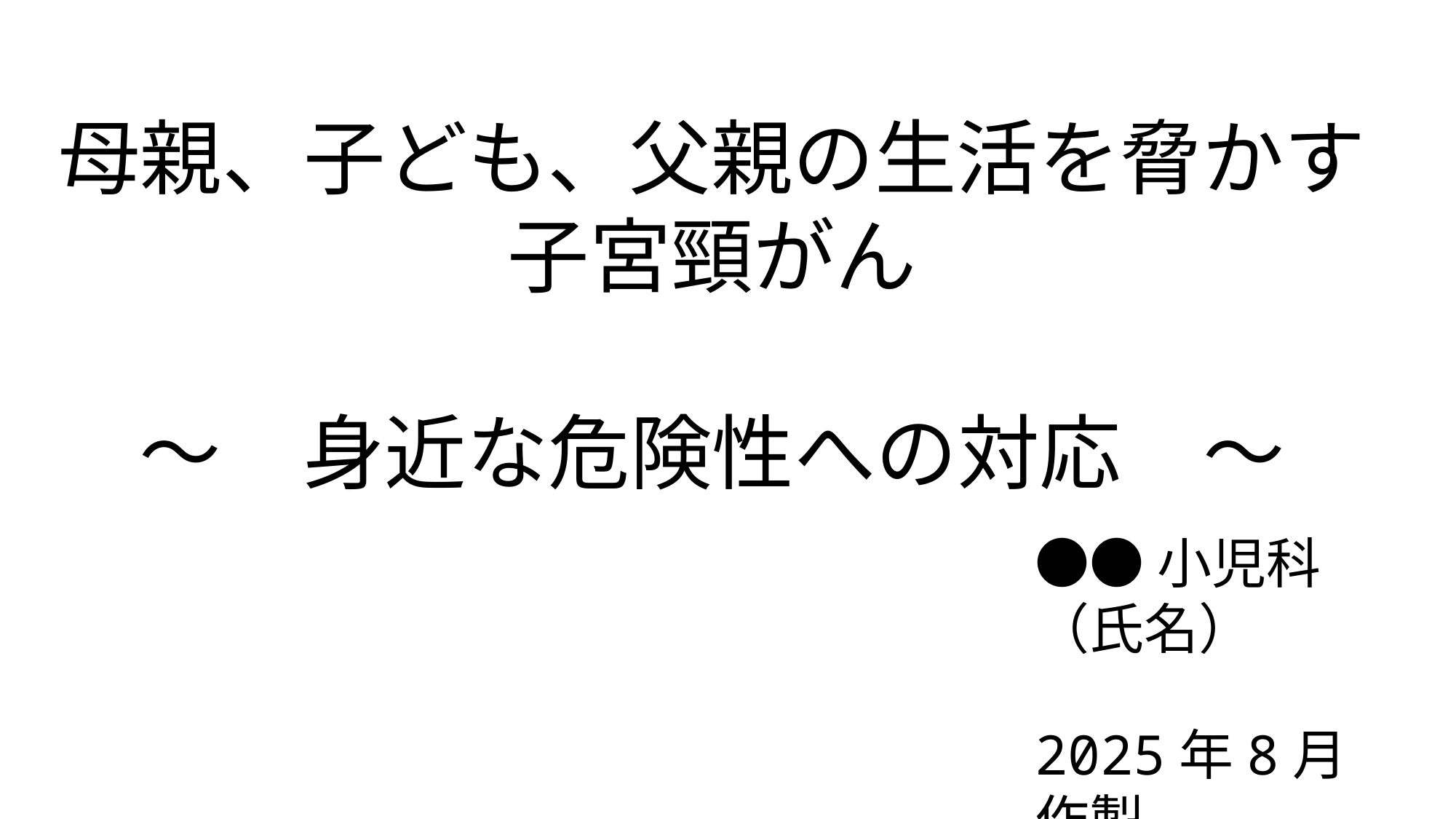

母親、子ども、父親の生活を脅かす子宮頸がん

～　身近な危険性への対応　～
●●小児科
（氏名）
2025年8月作製